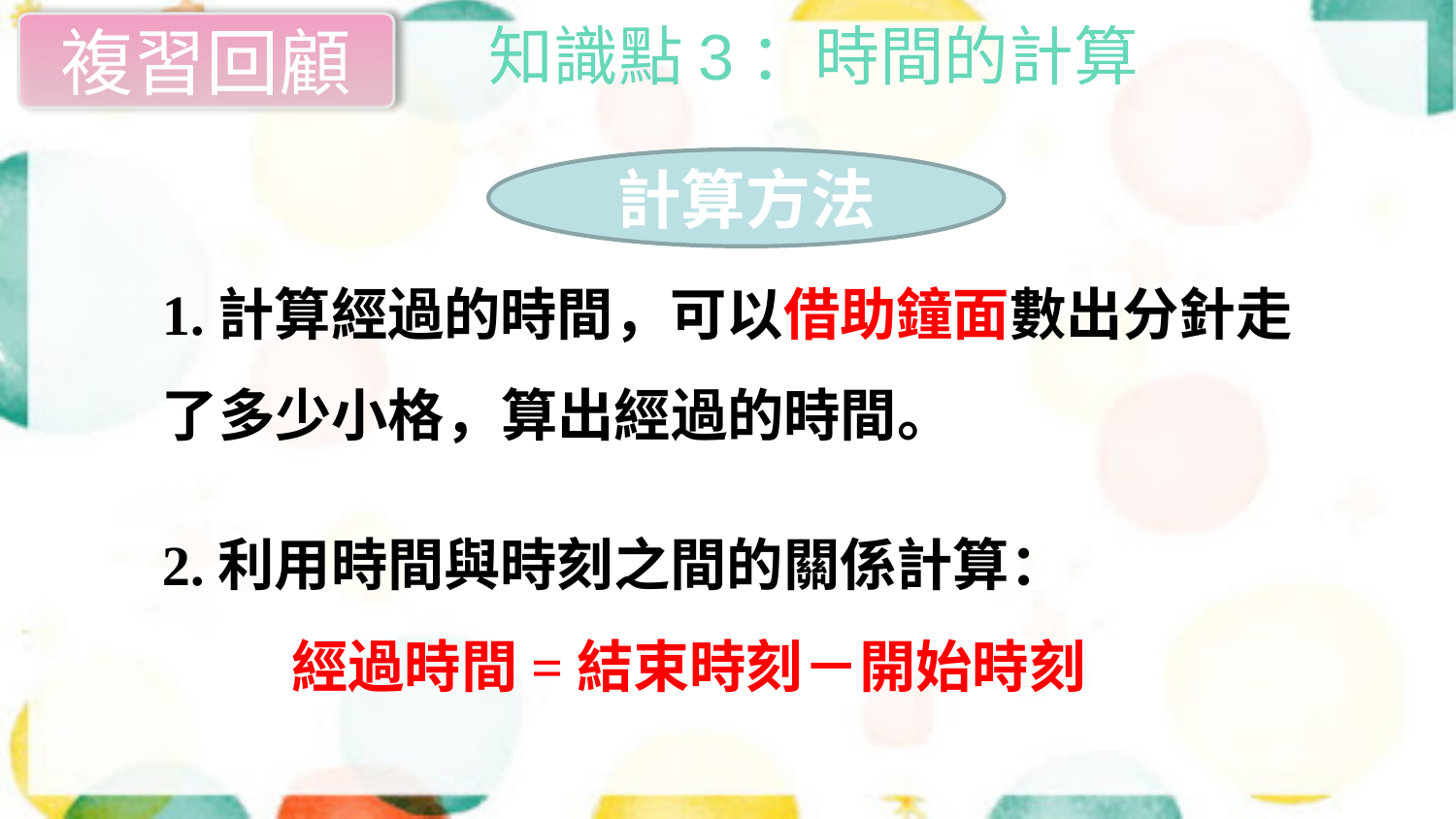

知識點3：時間的計算
複習回顧
計算方法
1.計算經過的時間，可以借助鐘面數出分針走了多少小格，算出經過的時間。

2.利用時間與時刻之間的關係計算：
         經過時間=結束時刻－開始時刻